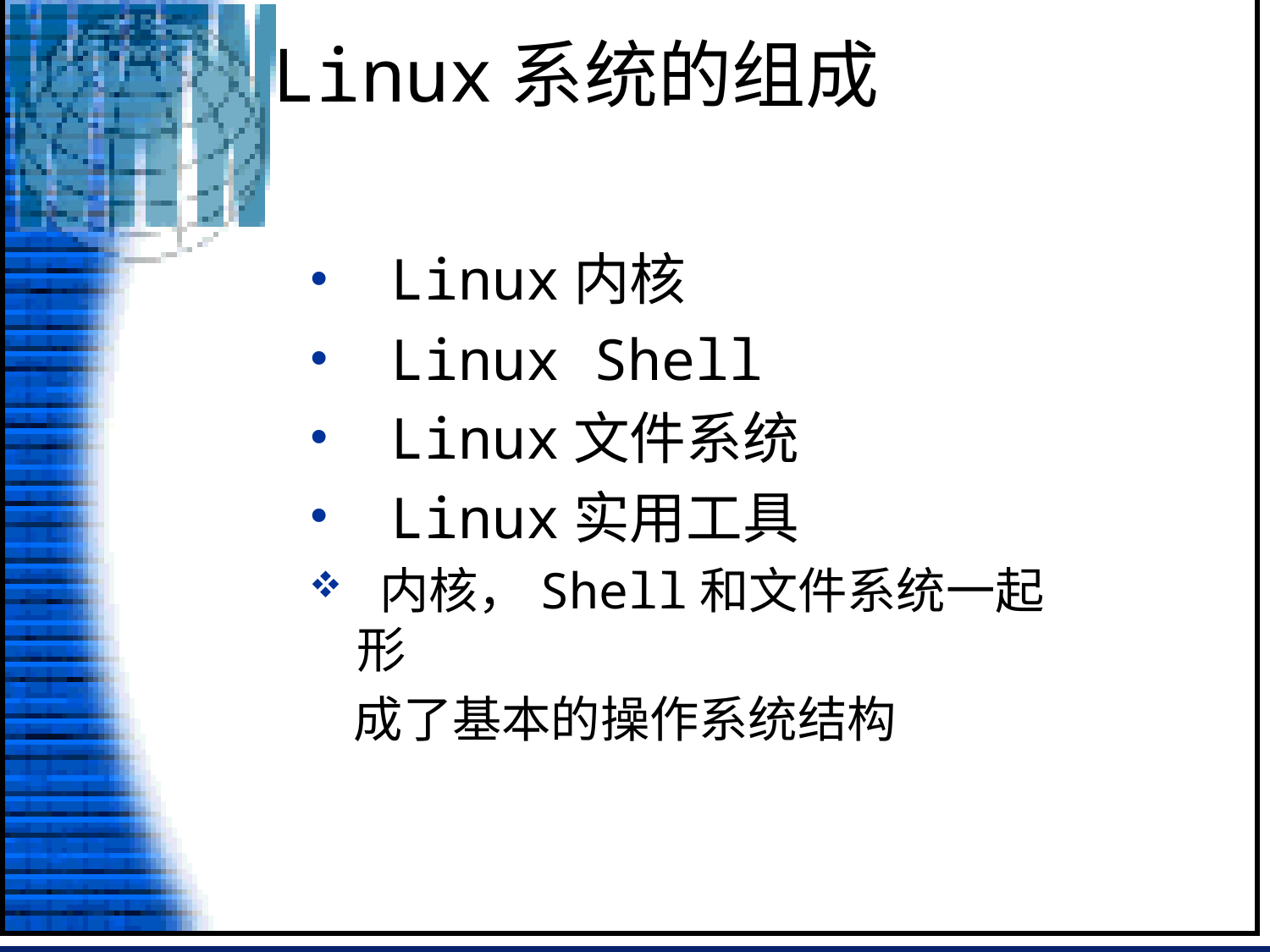

# Linux系统的组成
 Linux内核
 Linux Shell
 Linux文件系统
 Linux实用工具
 内核，Shell和文件系统一起形
   成了基本的操作系统结构